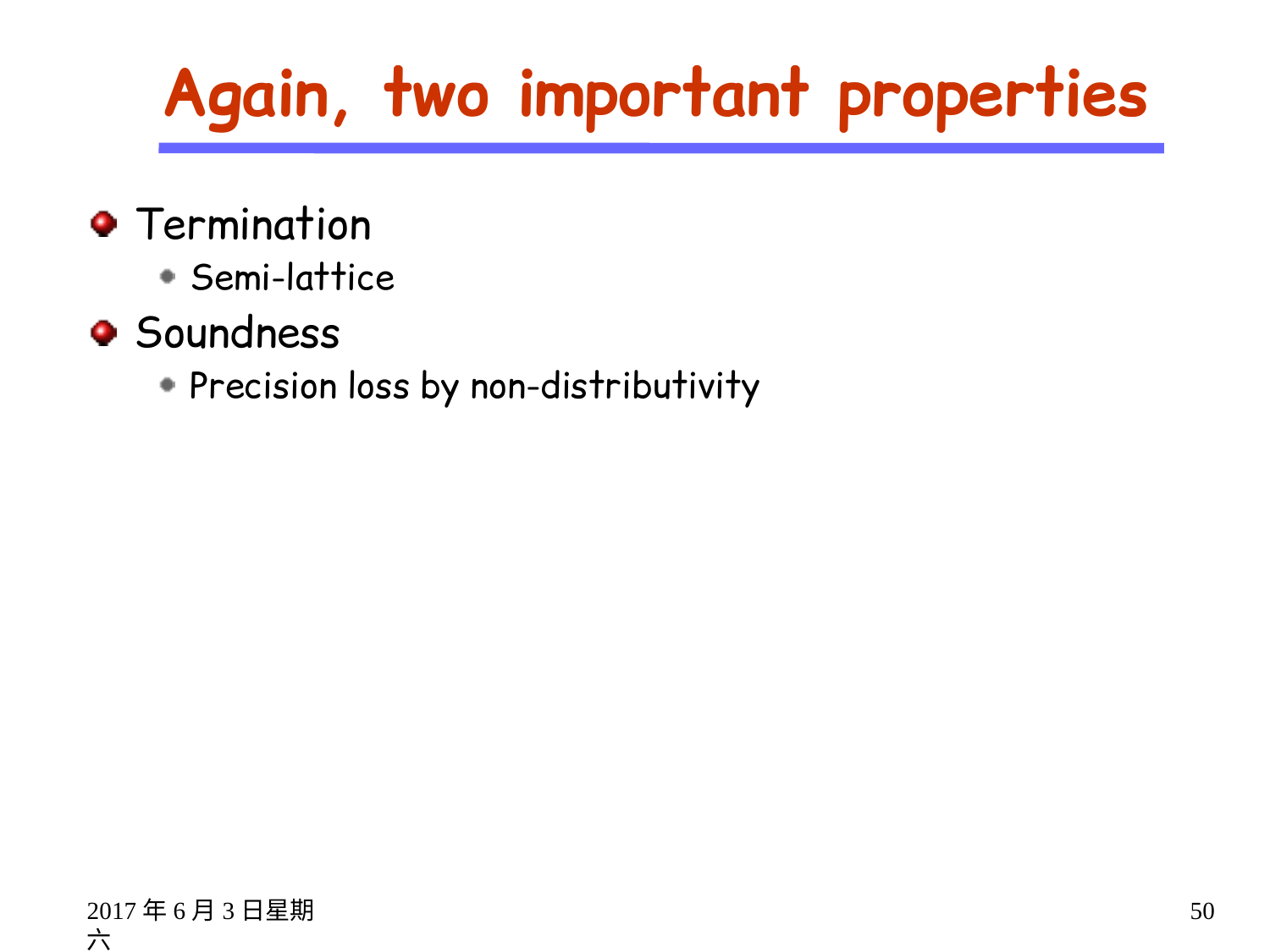

# Again, two important properties
Termination
Semi-lattice
Soundness
Precision loss by non-distributivity

2017年6月3日星期六